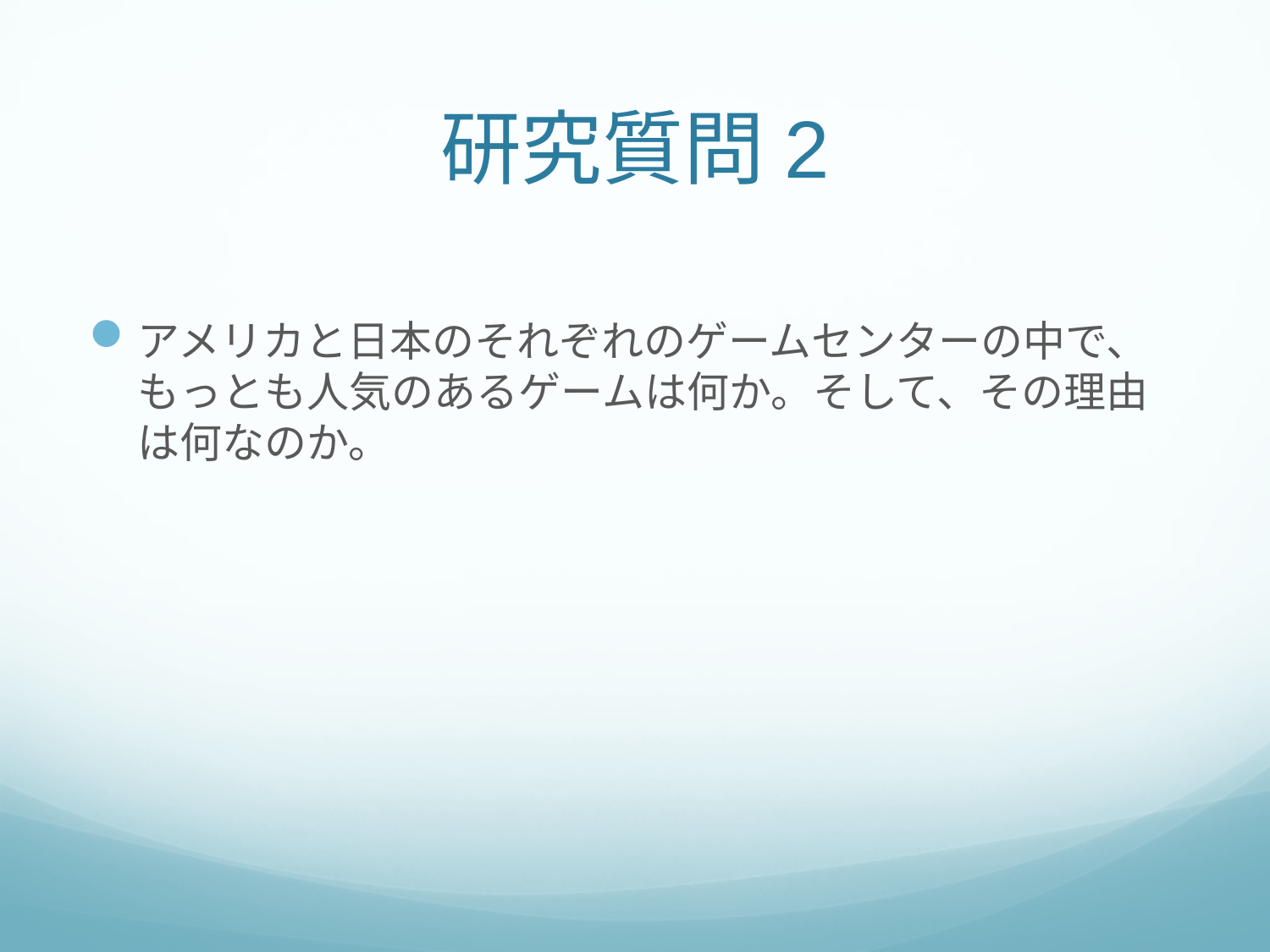

# 研究質問2

アメリカと日本のそれぞれのゲームセンターの中で、もっとも人気のあるゲームは何か。そして、その理由は何なのか。